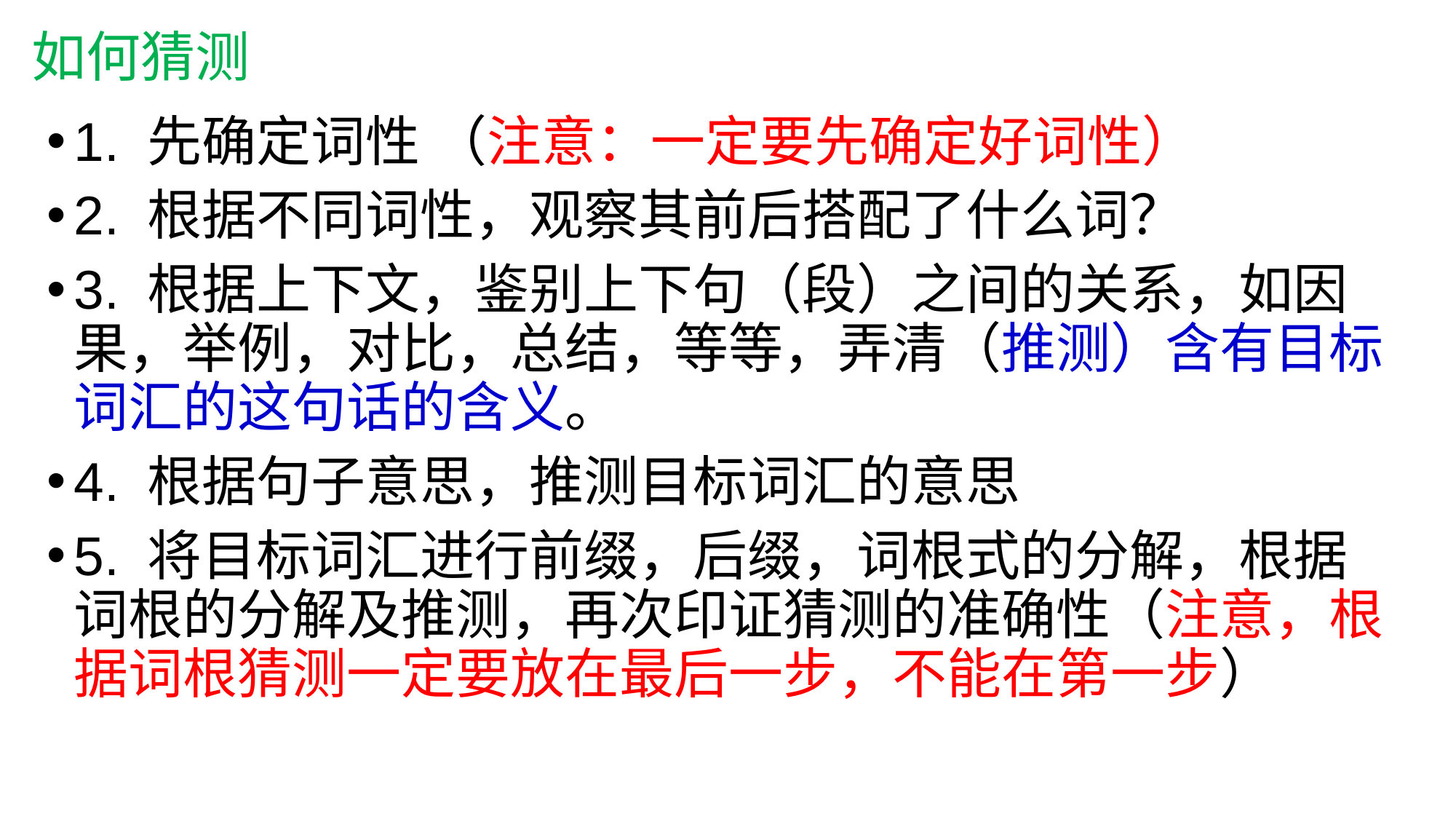

# 如何猜测
1. 先确定词性 （注意：一定要先确定好词性）
2. 根据不同词性，观察其前后搭配了什么词？
3. 根据上下文，鉴别上下句（段）之间的关系，如因果，举例，对比，总结，等等，弄清（推测）含有目标词汇的这句话的含义。
4. 根据句子意思，推测目标词汇的意思
5. 将目标词汇进行前缀，后缀，词根式的分解，根据词根的分解及推测，再次印证猜测的准确性（注意，根据词根猜测一定要放在最后一步，不能在第一步）